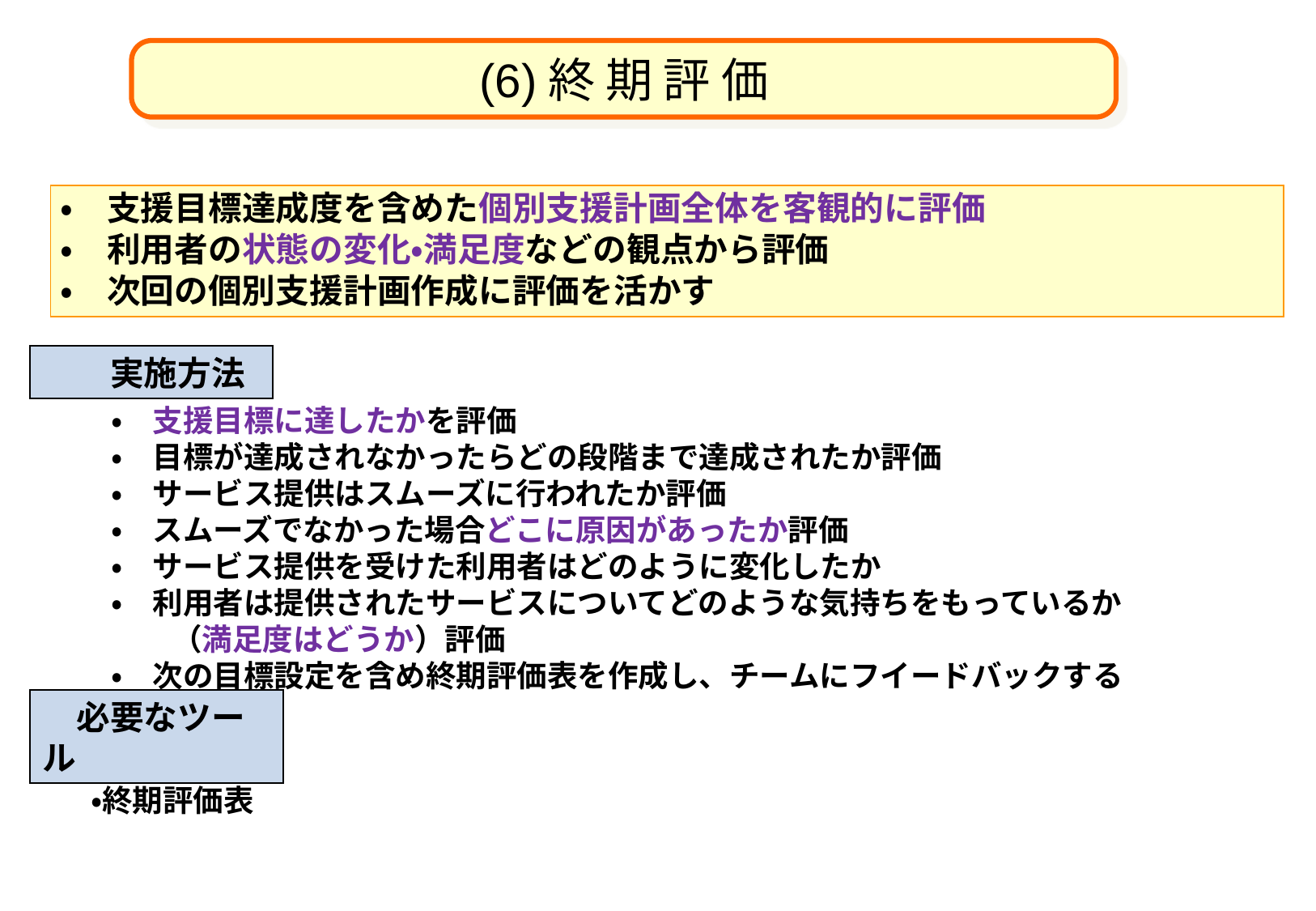

(6)終 期 評 価
・　支援目標達成度を含めた個別支援計画全体を客観的に評価
・　利用者の状態の変化・満足度などの観点から評価
・　次回の個別支援計画作成に評価を活かす
　　実施方法
　　・　支援目標に達したかを評価
　　・　目標が達成されなかったらどの段階まで達成されたか評価
　　・　サービス提供はスムーズに行われたか評価
　　・　スムーズでなかった場合どこに原因があったか評価
　　・　サービス提供を受けた利用者はどのように変化したか
　　・　利用者は提供されたサービスについてどのような気持ちをもっているか
　　　　（満足度はどうか）評価
　　・　次の目標設定を含め終期評価表を作成し、チームにフイードバックする
　必要なツール
・終期評価表